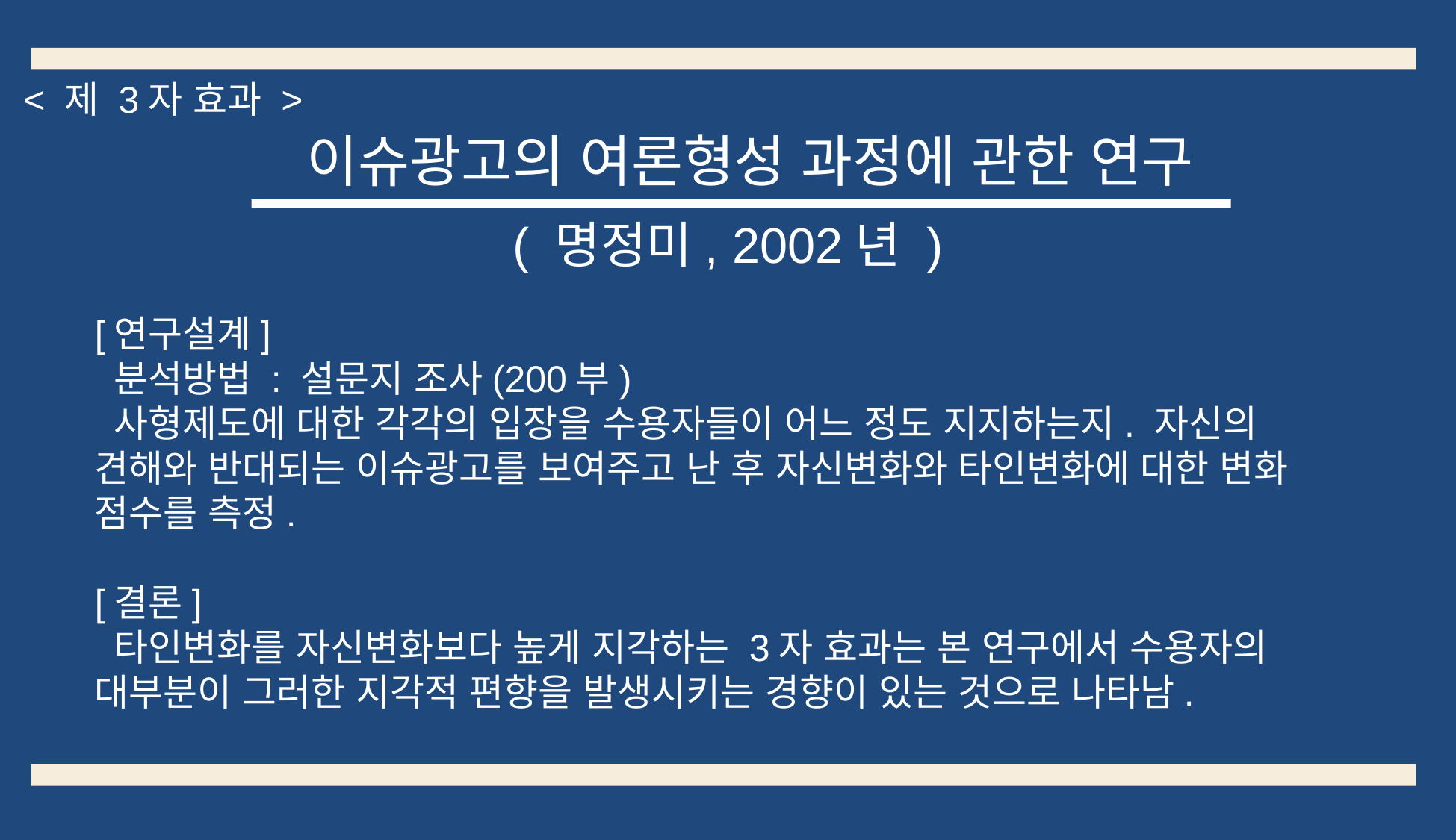

< 제 3자 효과 >
  이슈광고의 여론형성 과정에 관한 연구

( 명정미, 2002년 )

[연구설계]
 분석방법 : 설문지 조사(200부)
 사형제도에 대한 각각의 입장을 수용자들이 어느 정도 지지하는지. 자신의 견해와 반대되는 이슈광고를 보여주고 난 후 자신변화와 타인변화에 대한 변화 점수를 측정.

[결론]
 타인변화를 자신변화보다 높게 지각하는 3자 효과는 본 연구에서 수용자의 대부분이 그러한 지각적 편향을 발생시키는 경향이 있는 것으로 나타남.